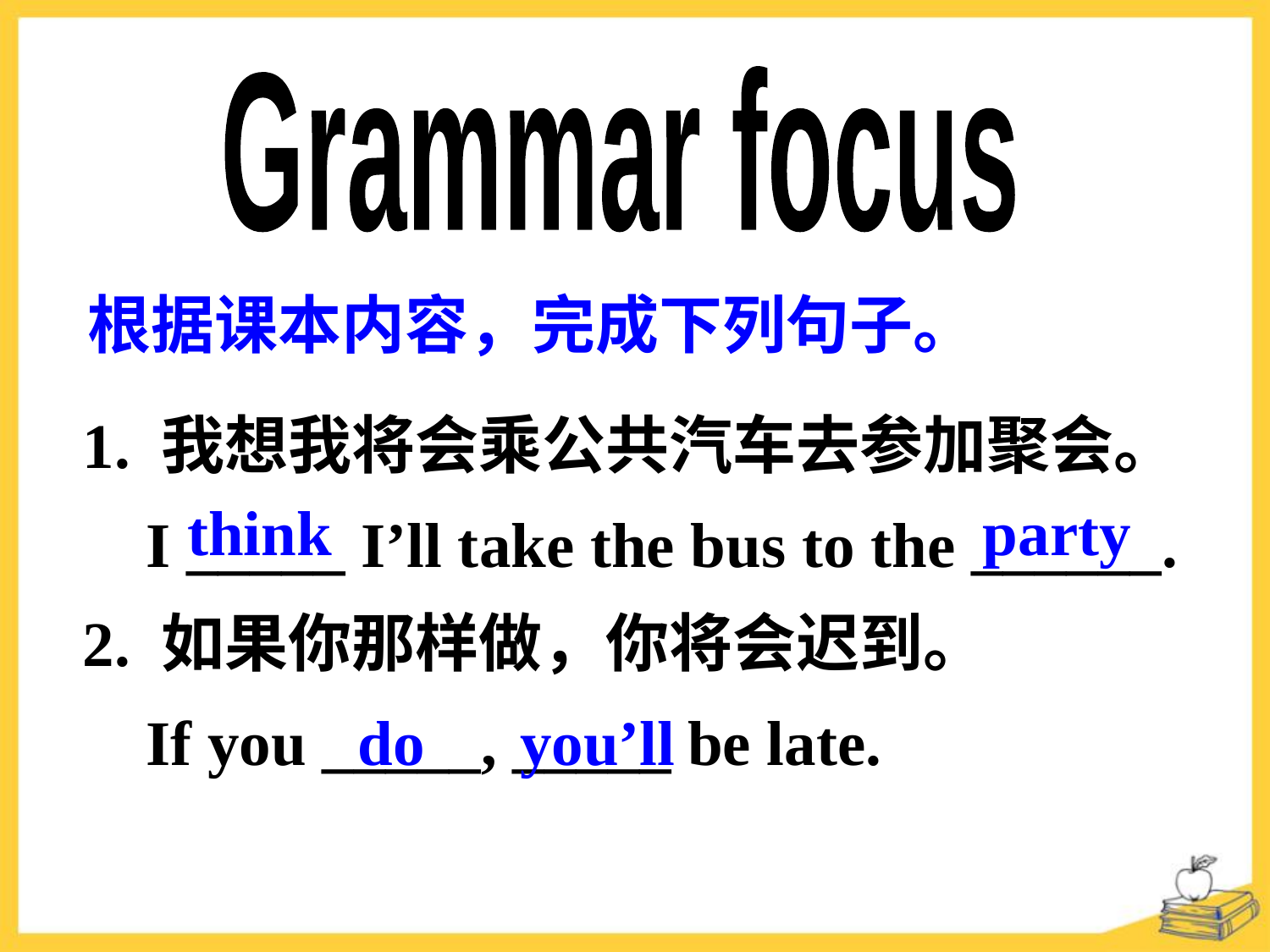

Grammar focus
根据课本内容，完成下列句子。
1. 我想我将会乘公共汽车去参加聚会。
    I _____ I’ll take the bus to the ______.
2. 如果你那样做，你将会迟到。
    If you _____, _____ be late.
think                                         party
do      you’ll